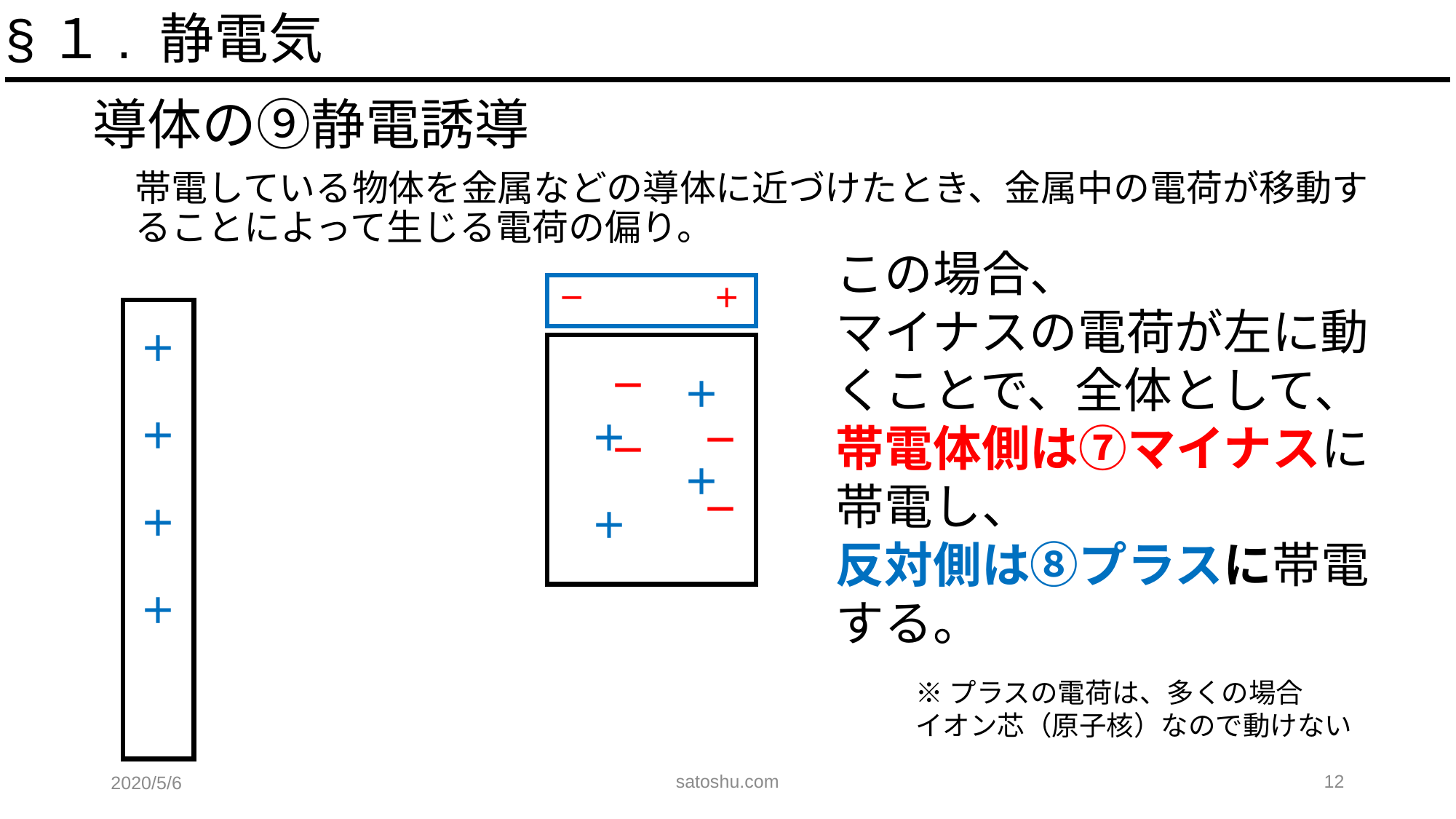

§１. 静電気
導体の⑨静電誘導
帯電している物体を金属などの導体に近づけたとき、金属中の電荷が移動することによって生じる電荷の偏り。
この場合、
マイナスの電荷が左に動くことで、全体として、
帯電体側は⑦マイナスに帯電し、
反対側は⑧プラスに帯電する。

－

＋

＋

＋

＋

＋

－

－

＋

＋
＋

＋

－

－
※プラスの電荷は、多くの場合
イオン芯（原子核）なので動けない
satoshu.com
12
2020/5/6